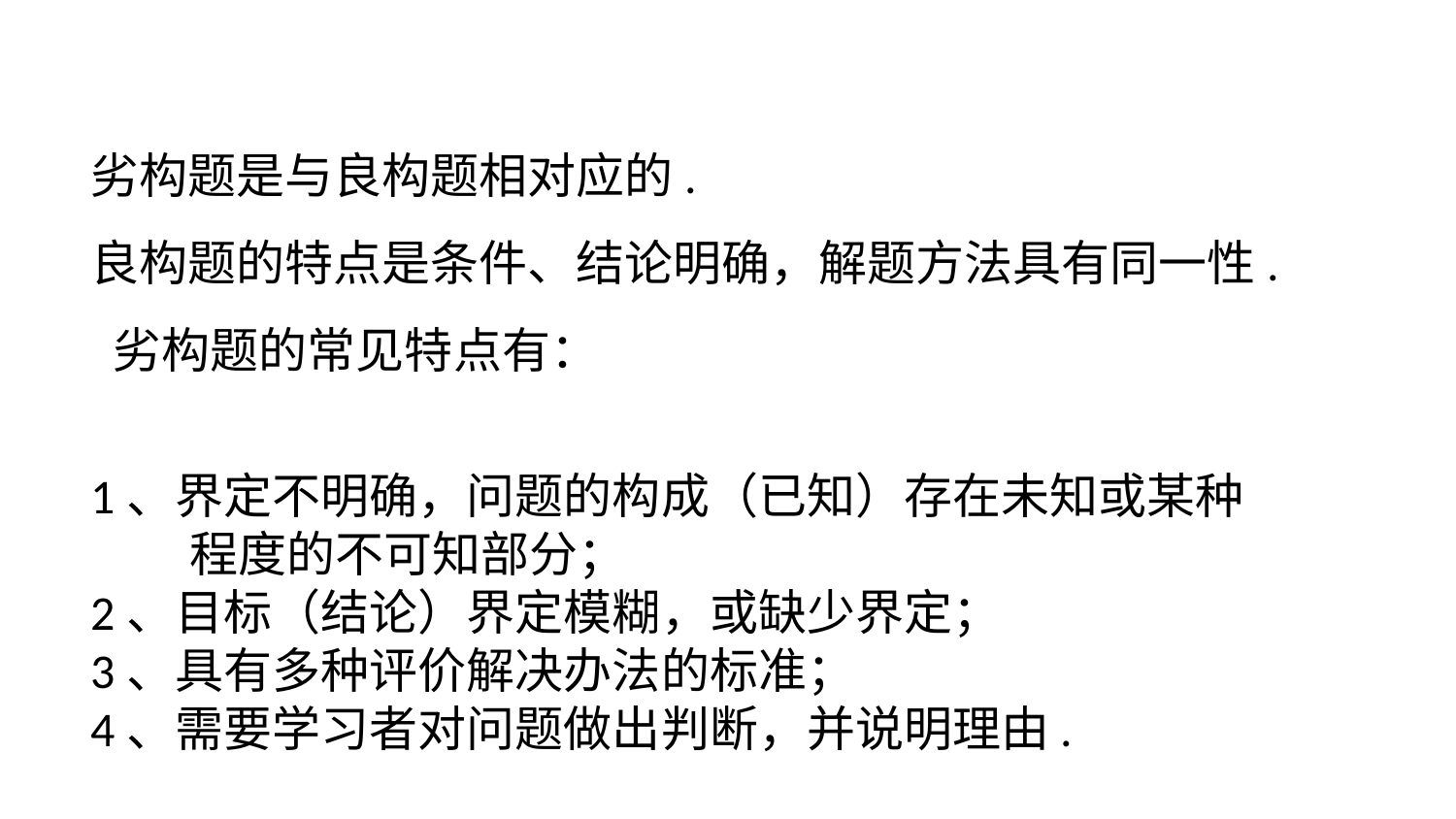

劣构题是与良构题相对应的.
良构题的特点是条件、结论明确，解题方法具有同一性.
 劣构题的常见特点有：

1、界定不明确，问题的构成（已知）存在未知或某种
        程度的不可知部分；
2、目标（结论）界定模糊，或缺少界定；
3、具有多种评价解决办法的标准；
4、需要学习者对问题做出判断，并说明理由.